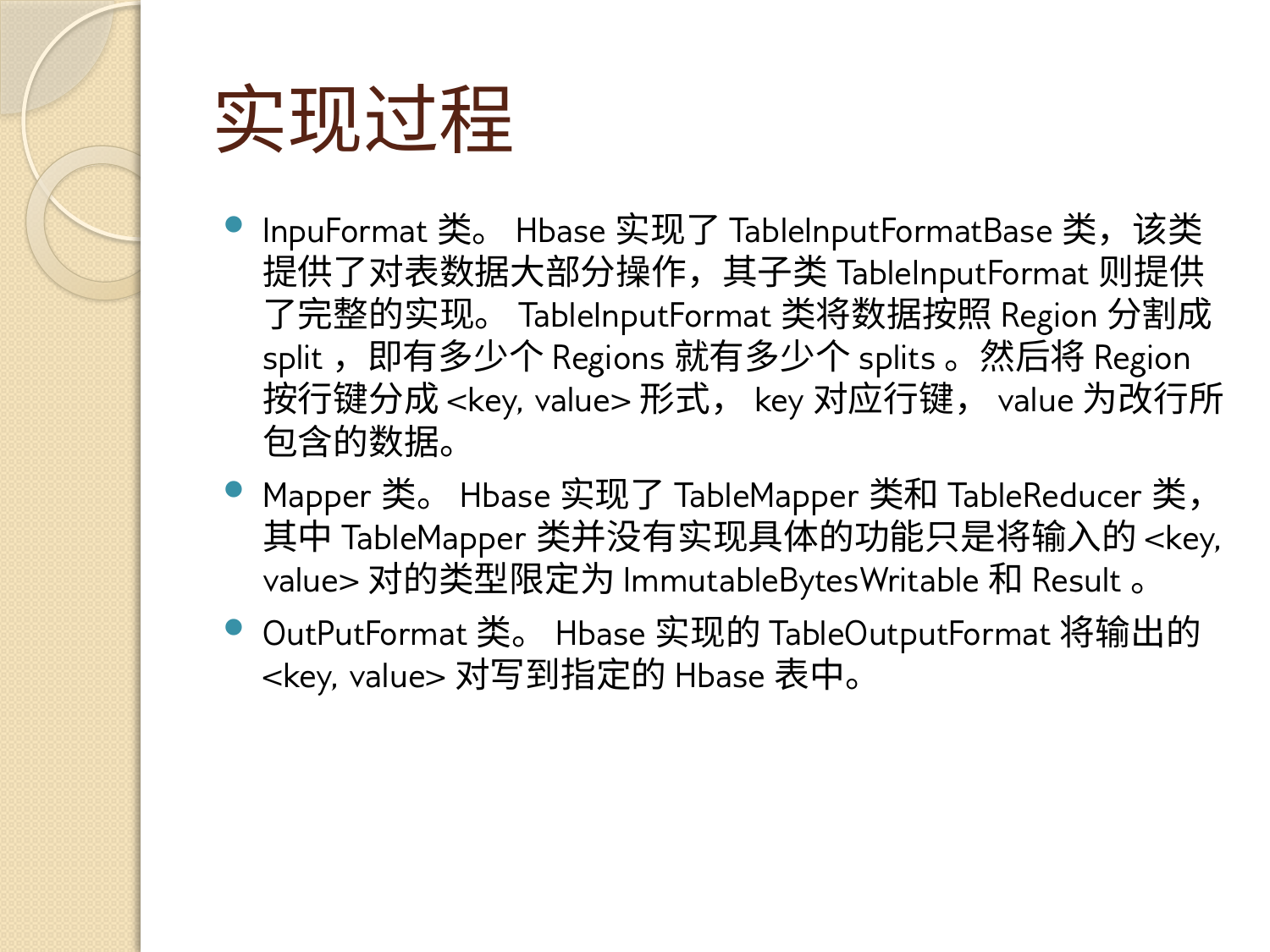

# 实现过程
InpuFormat类。Hbase实现了TableInputFormatBase类，该类提供了对表数据大部分操作，其子类TableInputFormat则提供了完整的实现。TableInputFormat类将数据按照Region分割成split，即有多少个Regions就有多少个splits。然后将Region按行键分成<key, value>形式，key对应行键，value为改行所包含的数据。
Mapper类。Hbase实现了TableMapper类和TableReducer类，其中TableMapper类并没有实现具体的功能只是将输入的<key, value>对的类型限定为ImmutableBytesWritable和Result。
OutPutFormat类。Hbase实现的TableOutputFormat将输出的<key, value>对写到指定的Hbase表中。